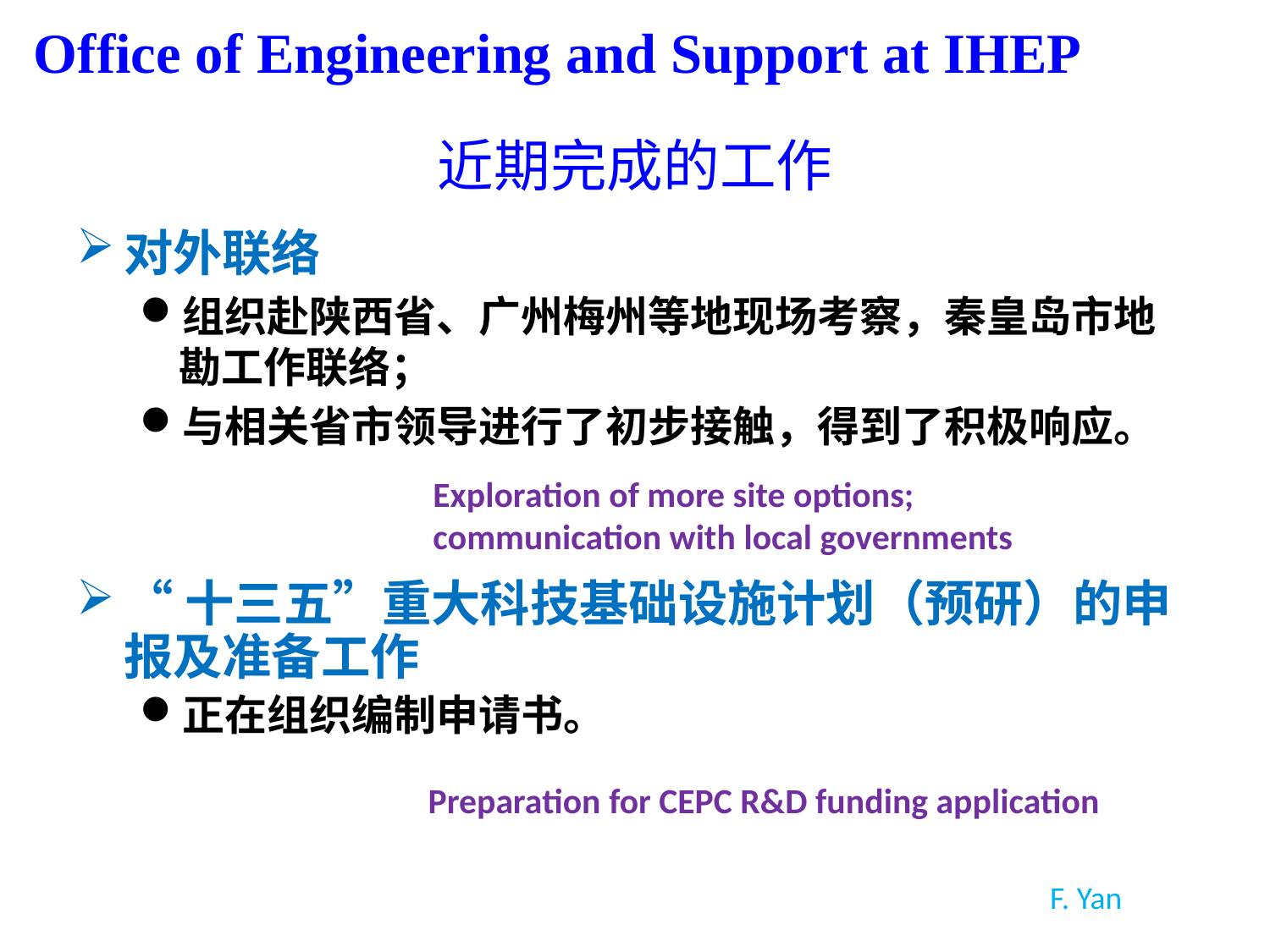

Office of Engineering and Support at IHEP
# 近期完成的工作
对外联络
组织赴陕西省、广州梅州等地现场考察，秦皇岛市地勘工作联络；
与相关省市领导进行了初步接触，得到了积极响应。

“十三五”重大科技基础设施计划（预研）的申报及准备工作
正在组织编制申请书。

Exploration of more site options;
communication with local governments
Preparation for CEPC R&D funding application
F. Yan